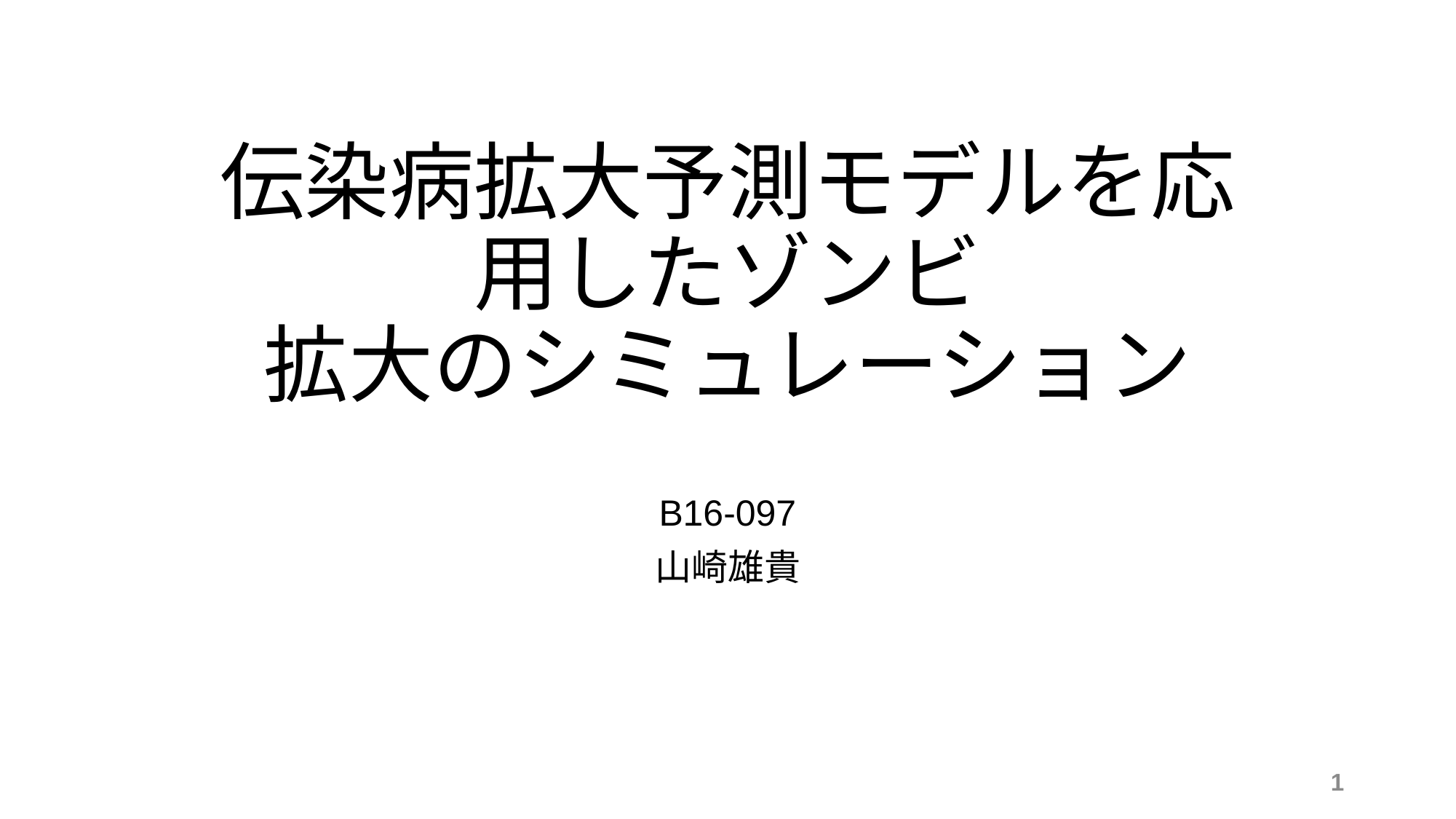

# 伝染病拡大予測モデルを応用したゾンビ 拡大のシミュレーション

B16-097
山崎雄貴
1